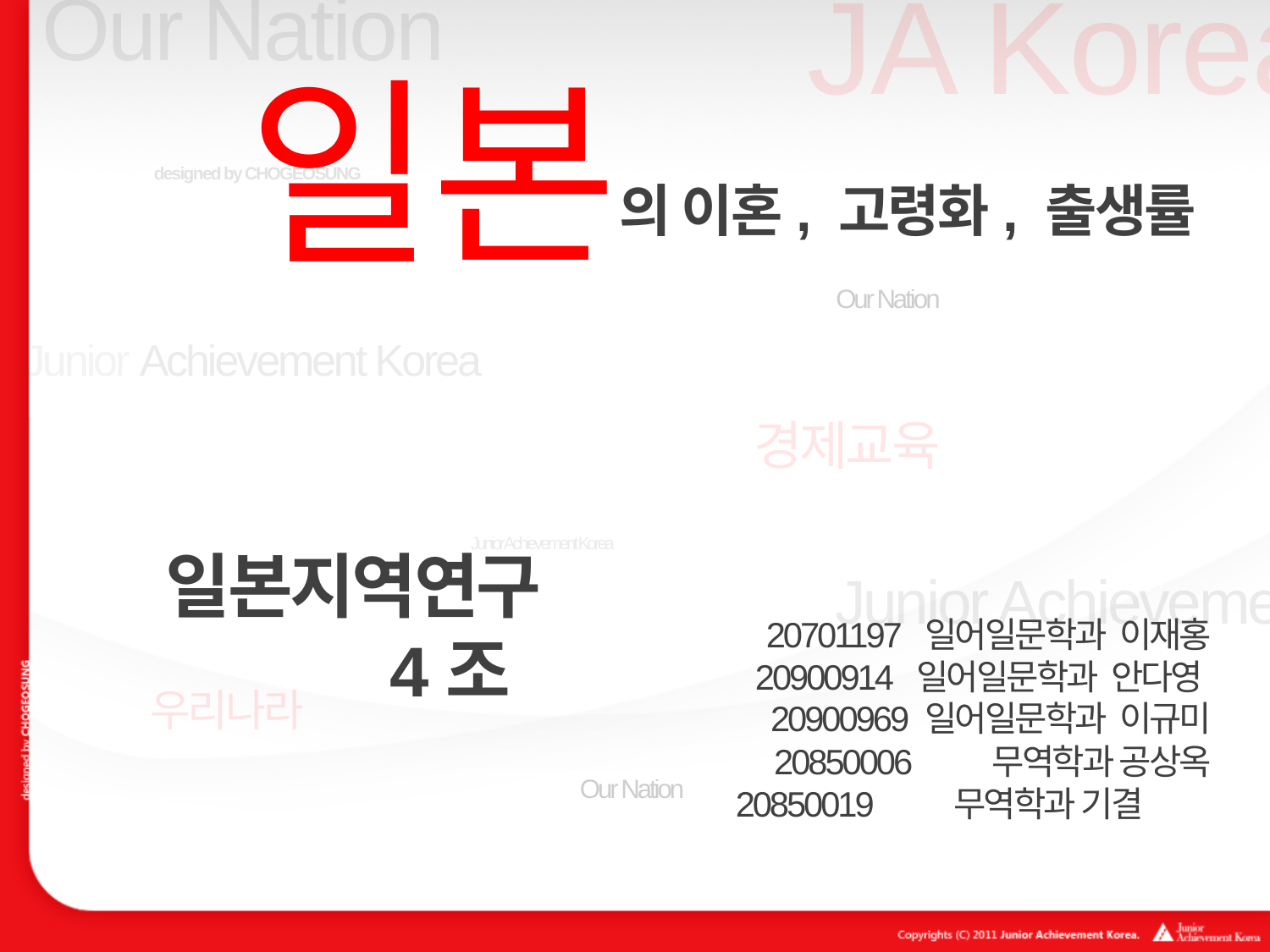

일본
의 이혼, 고령화, 출생률
일본지역연구
             4조
20701197  일어일문학과  이재홍
20900914  일어일문학과  안다영20900969 일어일문학과  이규미
20850006          무역학과 공상옥
     20850019          무역학과 기결